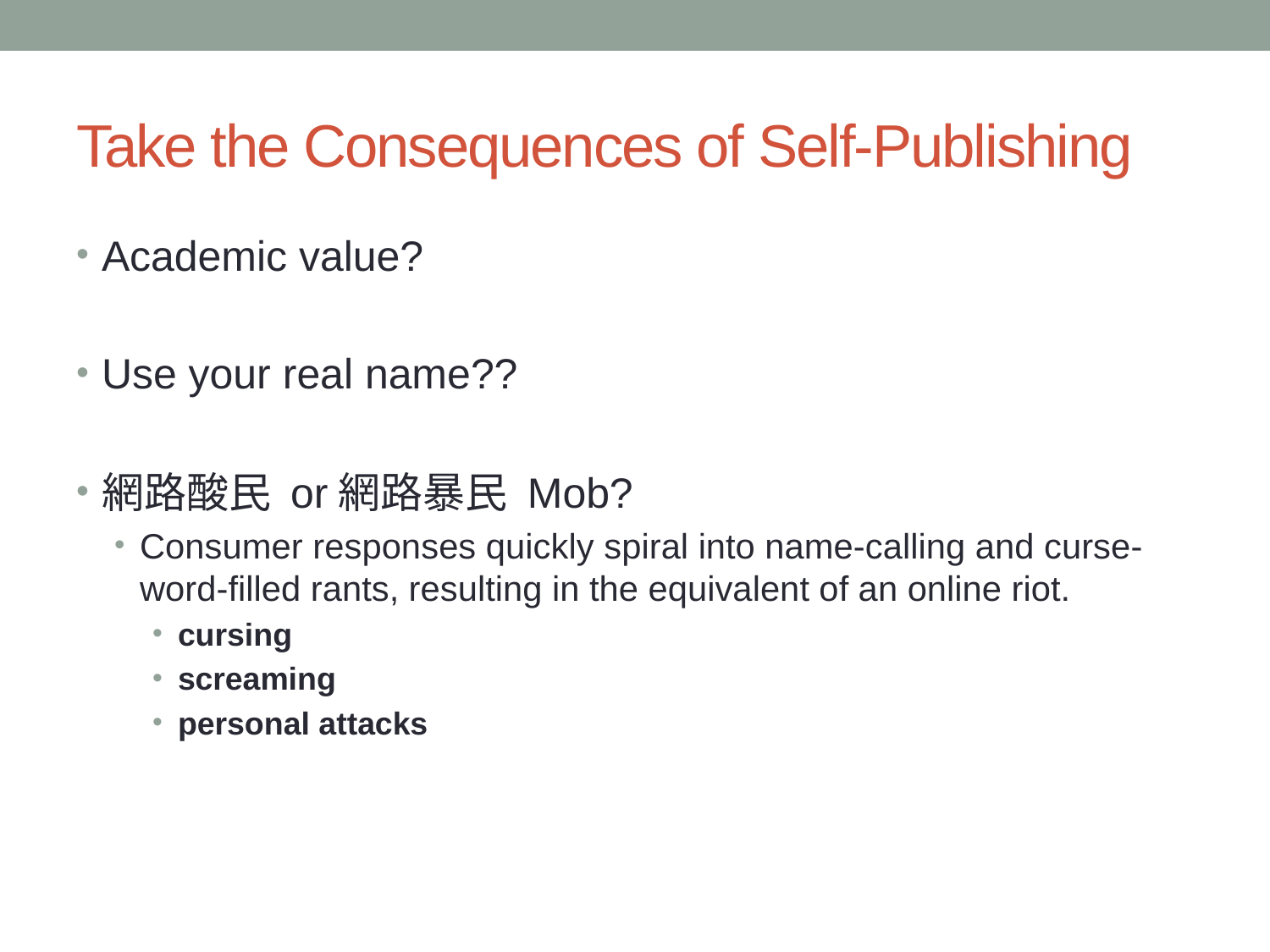

# Take the Consequences of Self-Publishing
Academic value?

Use your real name??

網路酸民 or網路暴民 Mob?
Consumer responses quickly spiral into name-calling and curse-word-filled rants, resulting in the equivalent of an online riot.
cursing
screaming
personal attacks